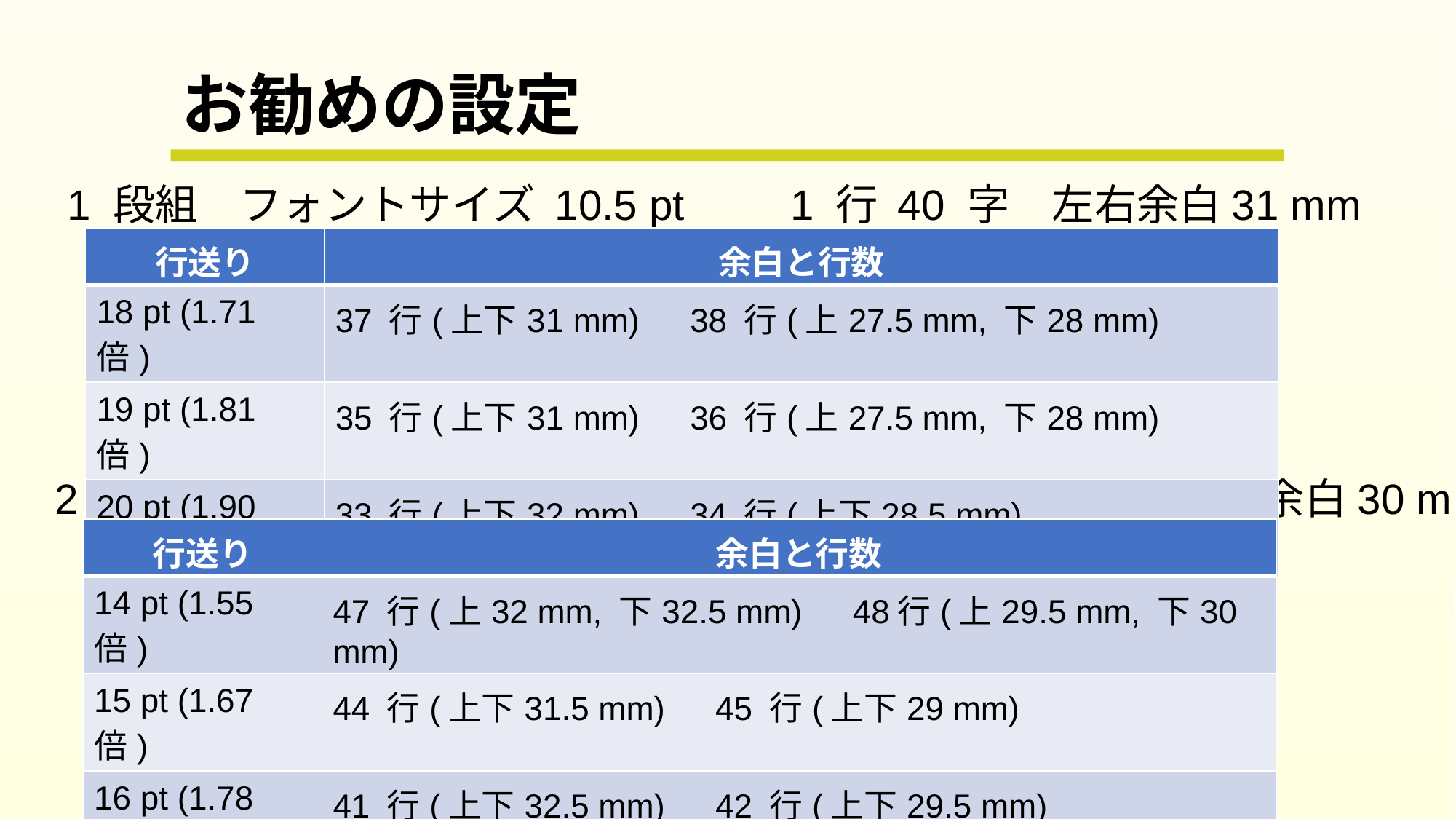

# お勧めの設定
1 段組　フォントサイズ 10.5 pt　　1 行 40 字　左右余白31 mm
| 行送り | 余白と行数 |
| --- | --- |
| 18 pt (1.71倍) | 37 行(上下31 mm)　38 行(上27.5 mm, 下28 mm) |
| 19 pt (1.81倍) | 35 行(上下31 mm)　36 行(上27.5 mm, 下28 mm) |
| 20 pt (1.90倍) | 33 行(上下32 mm)　34 行(上下28.5 mm) |
2 段組　フォントサイズ 9 pt　1行22字　段間3.24字　左右余白30 mm
| 行送り | 余白と行数 |
| --- | --- |
| 14 pt (1.55倍) | 47 行(上32 mm, 下32.5 mm)　48行(上29.5 mm, 下30 mm) |
| 15 pt (1.67倍) | 44 行(上下31.5 mm)　45 行(上下29 mm) |
| 16 pt (1.78倍) | 41 行(上下32.5 mm)　42 行(上下29.5 mm) |
| 20 pt (1.90倍) | 39 行(上下31.5 mm)　40 行(上下28 mm) |